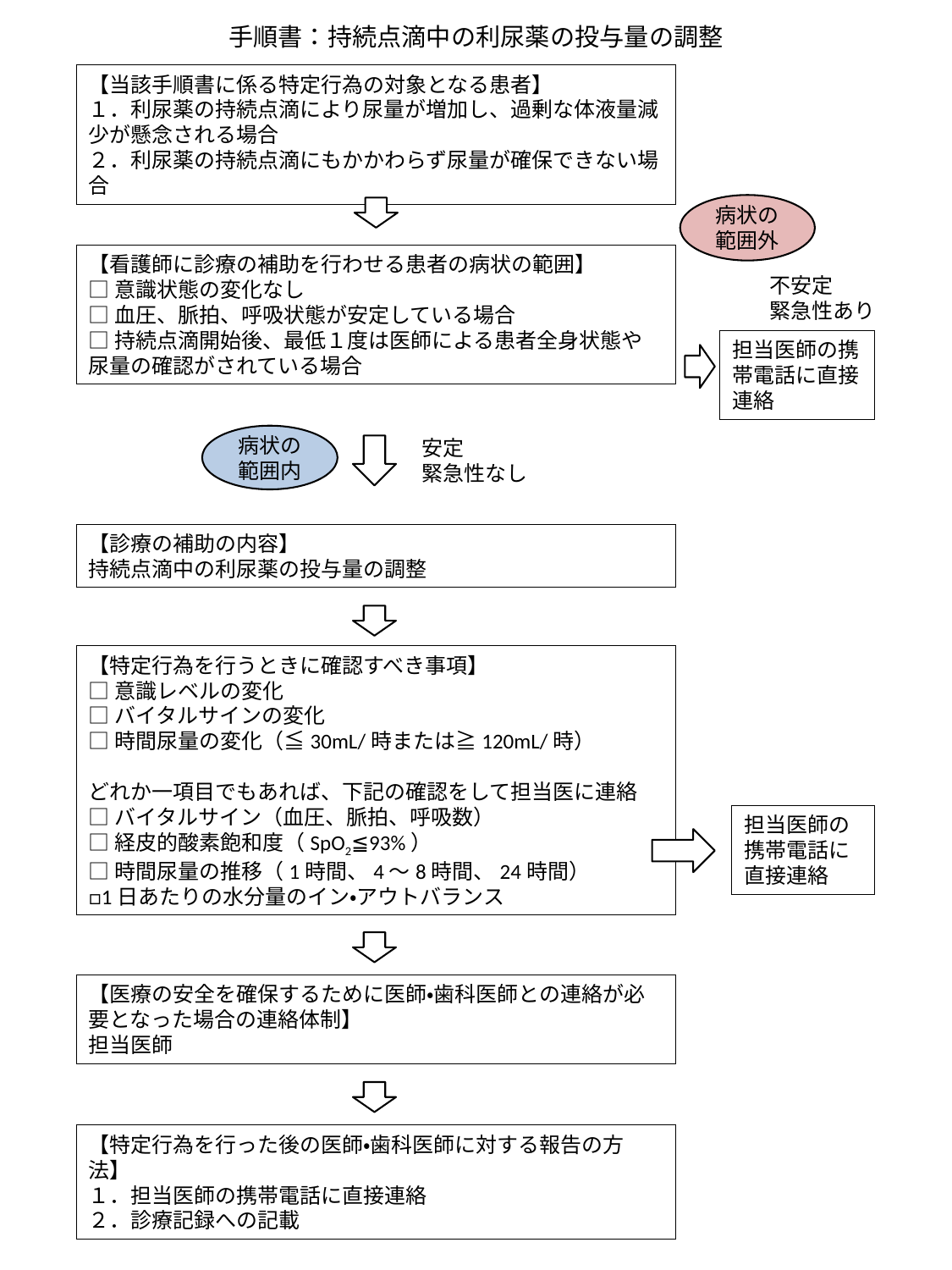

手順書：持続点滴中の利尿薬の投与量の調整
【当該手順書に係る特定行為の対象となる患者】
１．利尿薬の持続点滴により尿量が増加し、過剰な体液量減少が懸念される場合
２．利尿薬の持続点滴にもかかわらず尿量が確保できない場合

病状の
範囲外
【看護師に診療の補助を行わせる患者の病状の範囲】
□意識状態の変化なし
□血圧、脈拍、呼吸状態が安定している場合
□持続点滴開始後、最低１度は医師による患者全身状態や尿量の確認がされている場合
不安定
緊急性あり
担当医師の携帯電話に直接連絡

病状の
範囲内
安定
緊急性なし

【診療の補助の内容】
持続点滴中の利尿薬の投与量の調整

【特定行為を行うときに確認すべき事項】
□意識レベルの変化
□バイタルサインの変化
□時間尿量の変化（≦30mL/時または≧120mL/時）

どれか一項目でもあれば、下記の確認をして担当医に連絡
□バイタルサイン（血圧、脈拍、呼吸数）
□経皮的酸素飽和度（SpO2≦93%）
□時間尿量の推移（1時間、4～8時間、24時間）
□1日あたりの水分量のイン・アウトバランス
担当医師の携帯電話に直接連絡

【医療の安全を確保するために医師・歯科医師との連絡が必要となった場合の連絡体制】
担当医師

【特定行為を行った後の医師・歯科医師に対する報告の方法】
１．担当医師の携帯電話に直接連絡
２．診療記録への記載